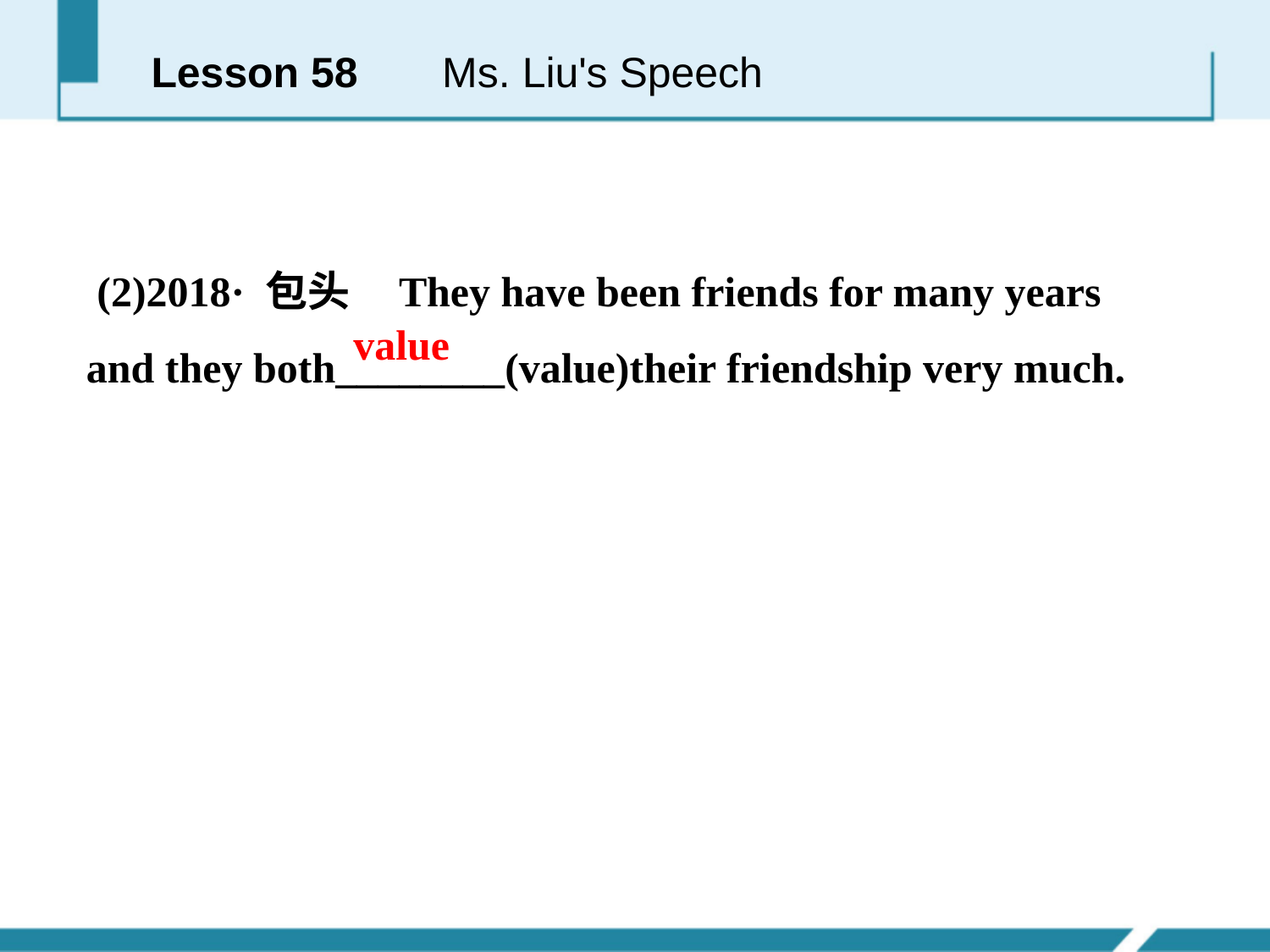

Lesson 58 　 Ms. Liu's Speech
 (2)2018· 包头    They have been friends for many years and they both________(value)their friendship very much.
value